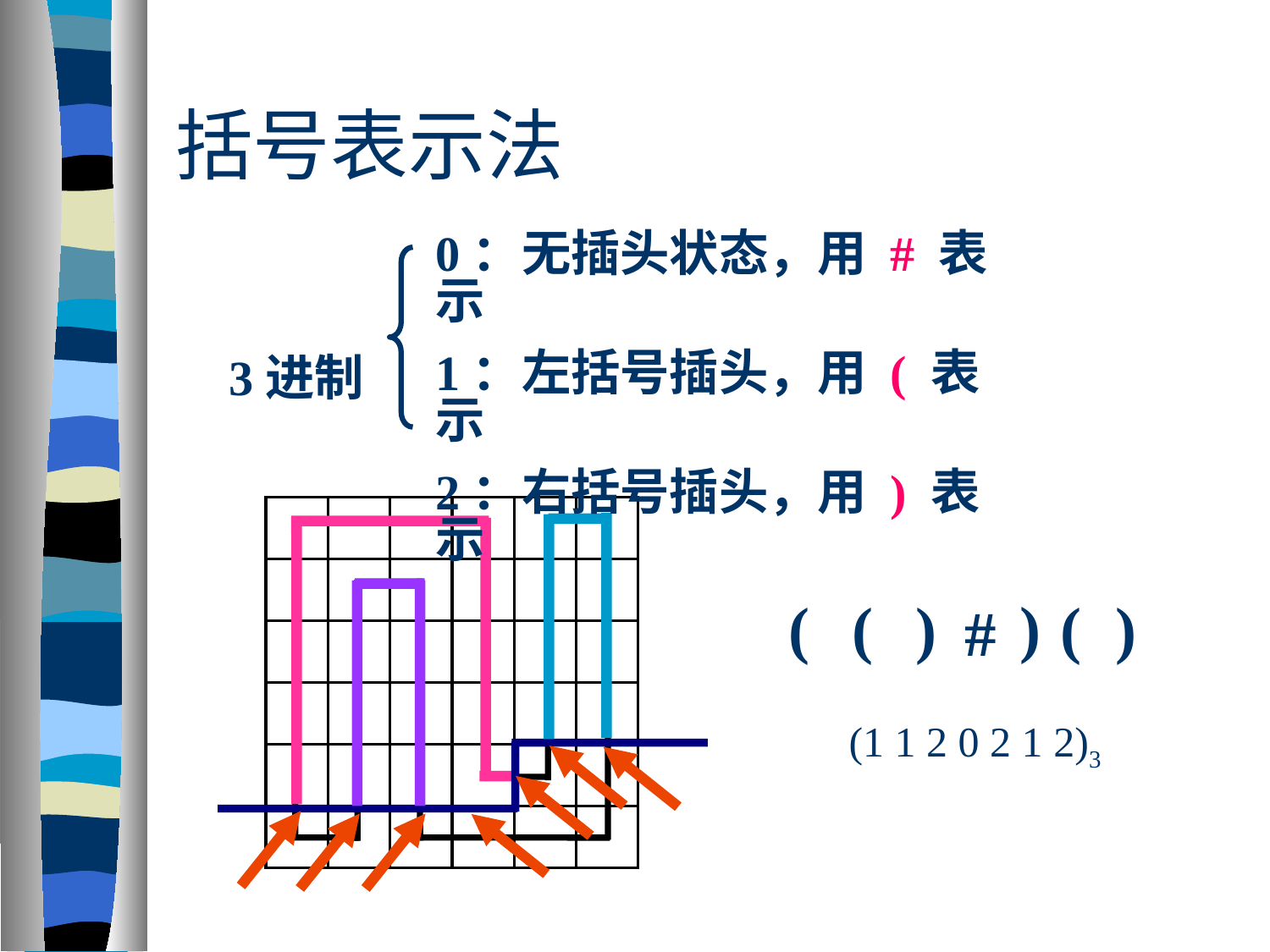

# 括号表示法
0：无插头状态，用 # 表示
1：左括号插头，用 ( 表示
2：右括号插头，用 ) 表示

3进制

)
(
)
(
(
)
#
(1 1 2 0 2 1 2)3